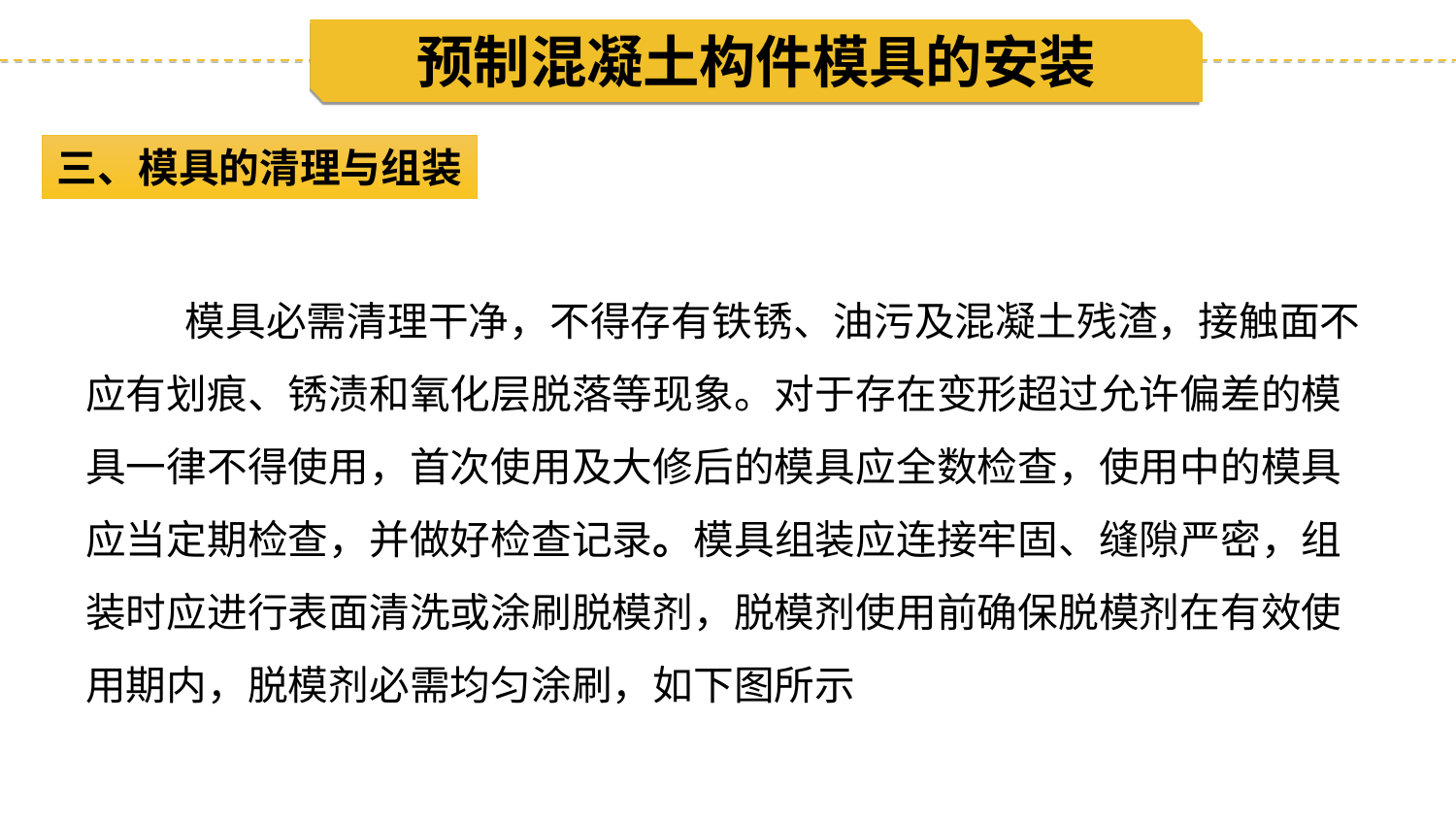

预制混凝土构件模具的安装
三、模具的清理与组装
          模具必需清理干净，不得存有铁锈、油污及混凝土残渣，接触面不应有划痕、锈渍和氧化层脱落等现象。对于存在变形超过允许偏差的模具一律不得使用，首次使用及大修后的模具应全数检查，使用中的模具应当定期检查，并做好检查记录。模具组装应连接牢固、缝隙严密，组装时应进行表面清洗或涂刷脱模剂，脱模剂使用前确保脱模剂在有效使用期内，脱模剂必需均匀涂刷，如下图所示